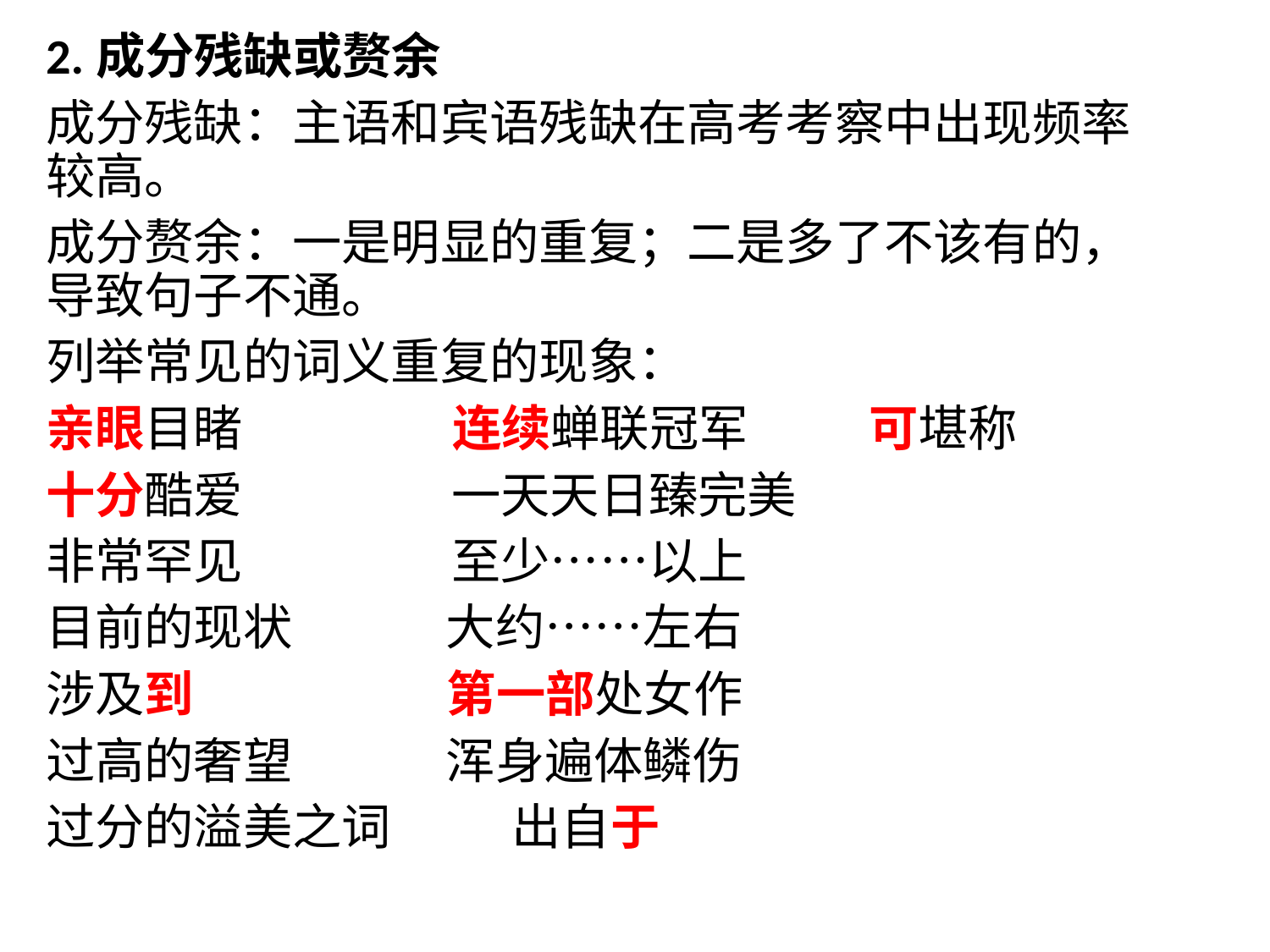

2.成分残缺或赘余
成分残缺：主语和宾语残缺在高考考察中出现频率较高。
成分赘余：一是明显的重复；二是多了不该有的，导致句子不通。
列举常见的词义重复的现象：
亲眼目睹                   连续蝉联冠军           可堪称
十分酷爱                   一天天日臻完美
非常罕见                   至少……以上
目前的现状              大约……左右
涉及到                       第一部处女作
过高的奢望              浑身遍体鳞伤
过分的溢美之词           出自于